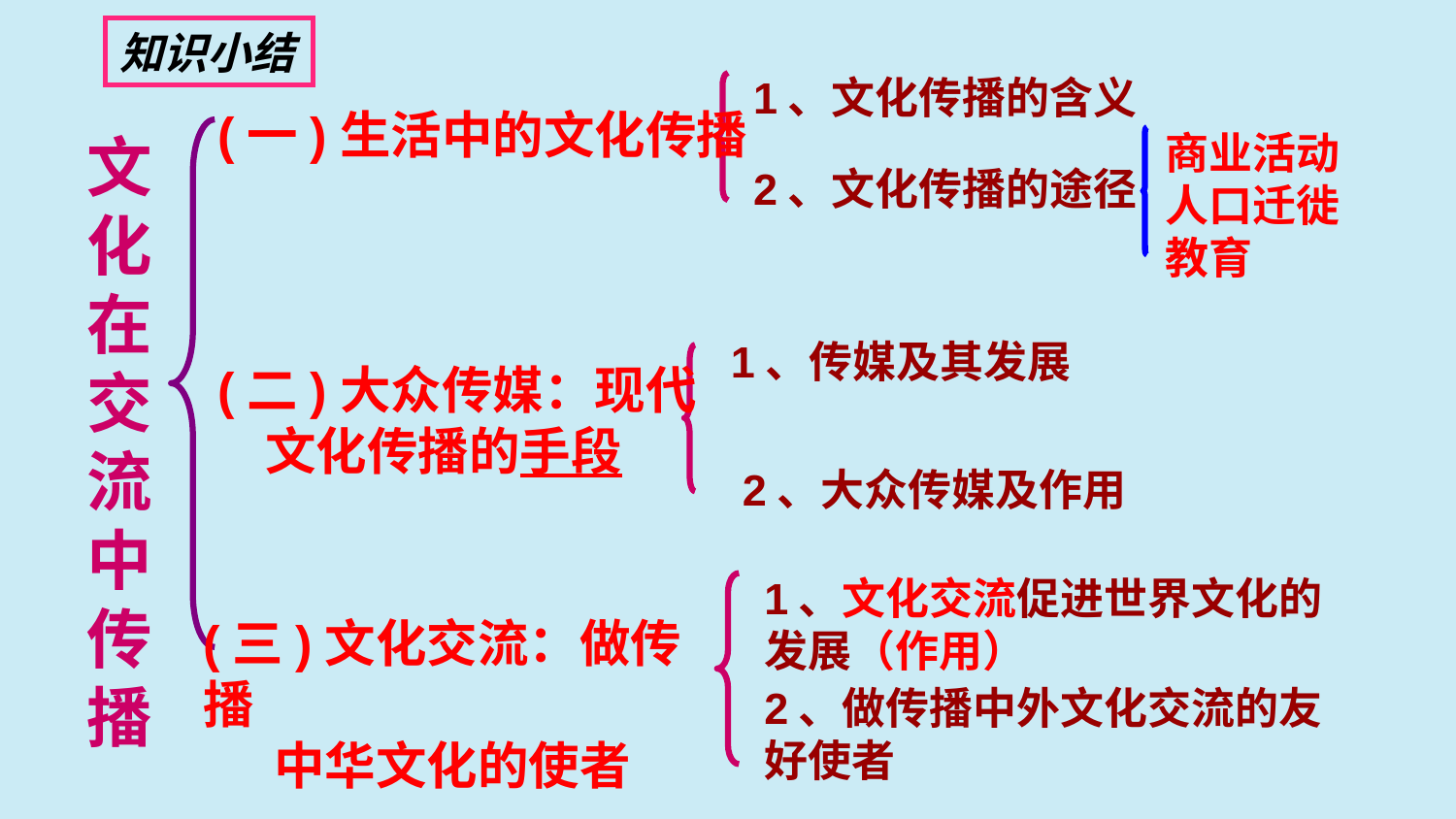

知识小结
1、文化传播的含义

2、文化传播的途径
(一)生活中的文化传播
(二)大众传媒：现代
   文化传播的手段
(三)文化交流：做传播
     中华文化的使者
商业活动
人口迁徙
教育

文化在交流中传播

1、传媒及其发展

2、大众传媒及作用
1、文化交流促进世界文化的
发展（作用）

2、做传播中外文化交流的友好使者